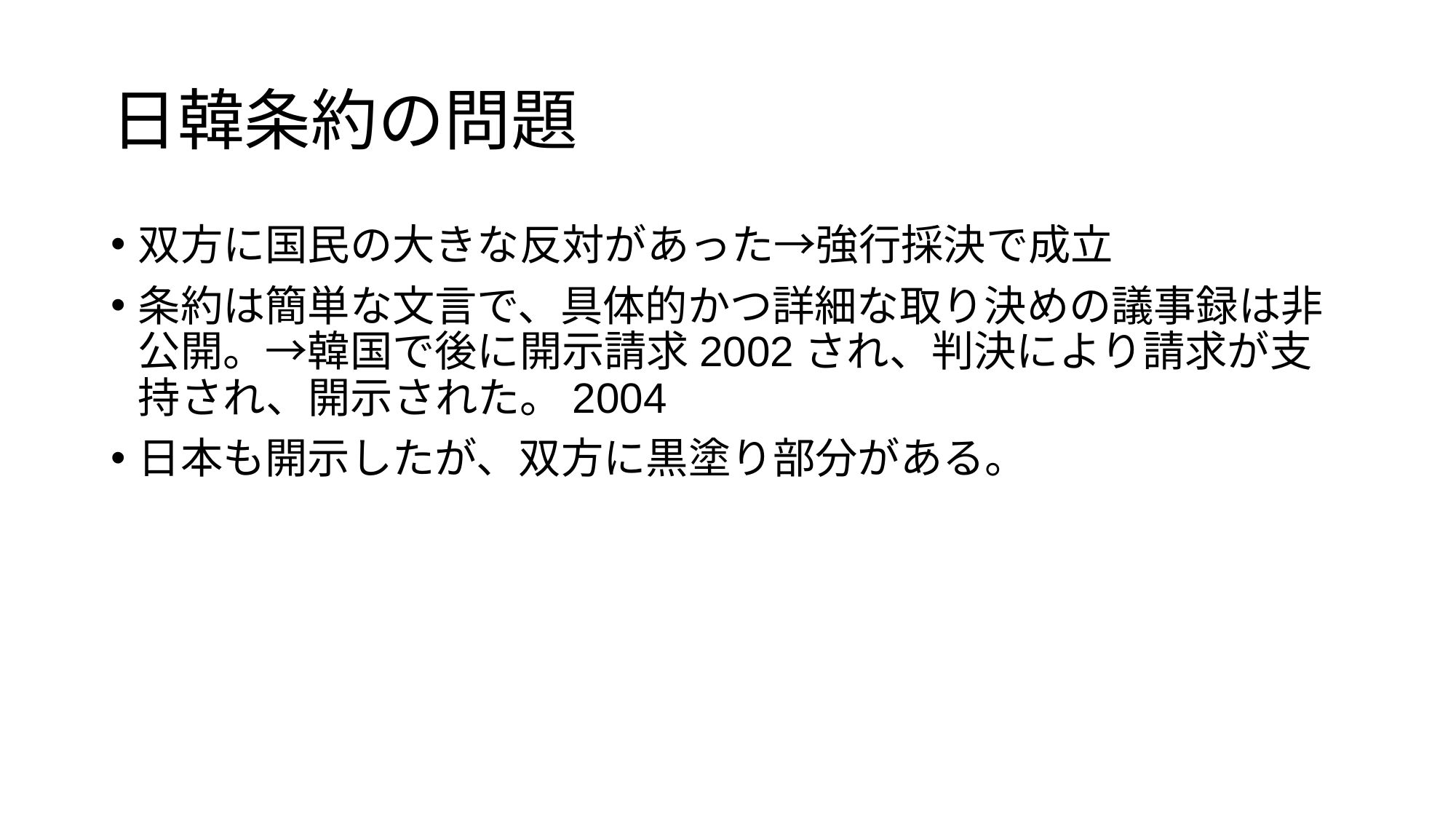

# 日韓条約の問題
双方に国民の大きな反対があった→強行採決で成立
条約は簡単な文言で、具体的かつ詳細な取り決めの議事録は非公開。→韓国で後に開示請求2002され、判決により請求が支持され、開示された。2004
日本も開示したが、双方に黒塗り部分がある。